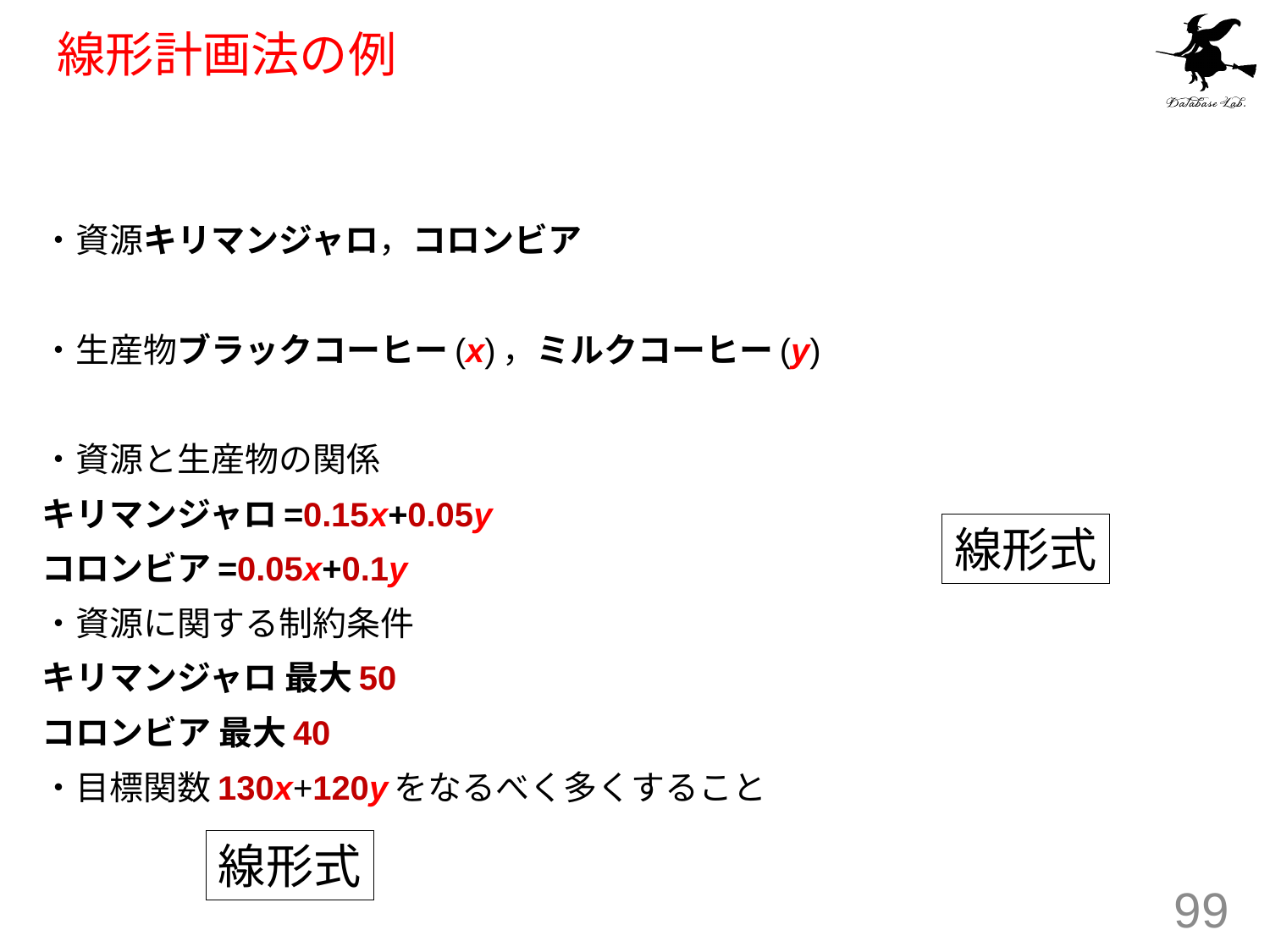

# 線形計画法の例
・資源キリマンジャロ，コロンビア

・生産物ブラックコーヒー(x)，ミルクコーヒー(y)

・資源と生産物の関係
キリマンジャロ=0.15x+0.05y
コロンビア=0.05x+0.1y
・資源に関する制約条件
キリマンジャロ 最大50
コロンビア 最大40
・目標関数130x+120yをなるべく多くすること

線形式
線形式
99